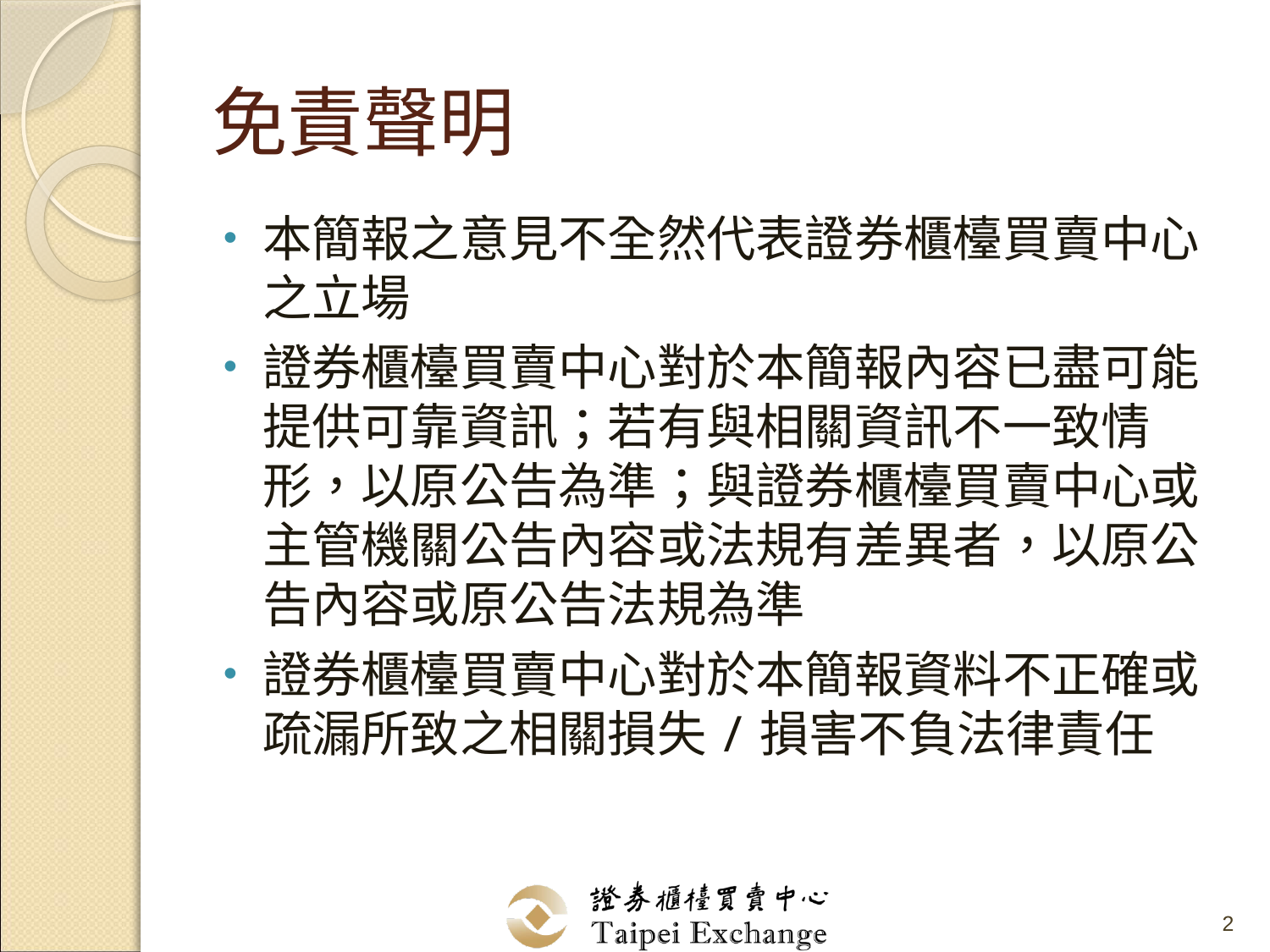

# 免責聲明
本簡報之意見不全然代表證券櫃檯買賣中心之立場
證券櫃檯買賣中心對於本簡報內容已盡可能提供可靠資訊；若有與相關資訊不一致情形，以原公告為準；與證券櫃檯買賣中心或主管機關公告內容或法規有差異者，以原公告內容或原公告法規為準
證券櫃檯買賣中心對於本簡報資料不正確或疏漏所致之相關損失/損害不負法律責任
2